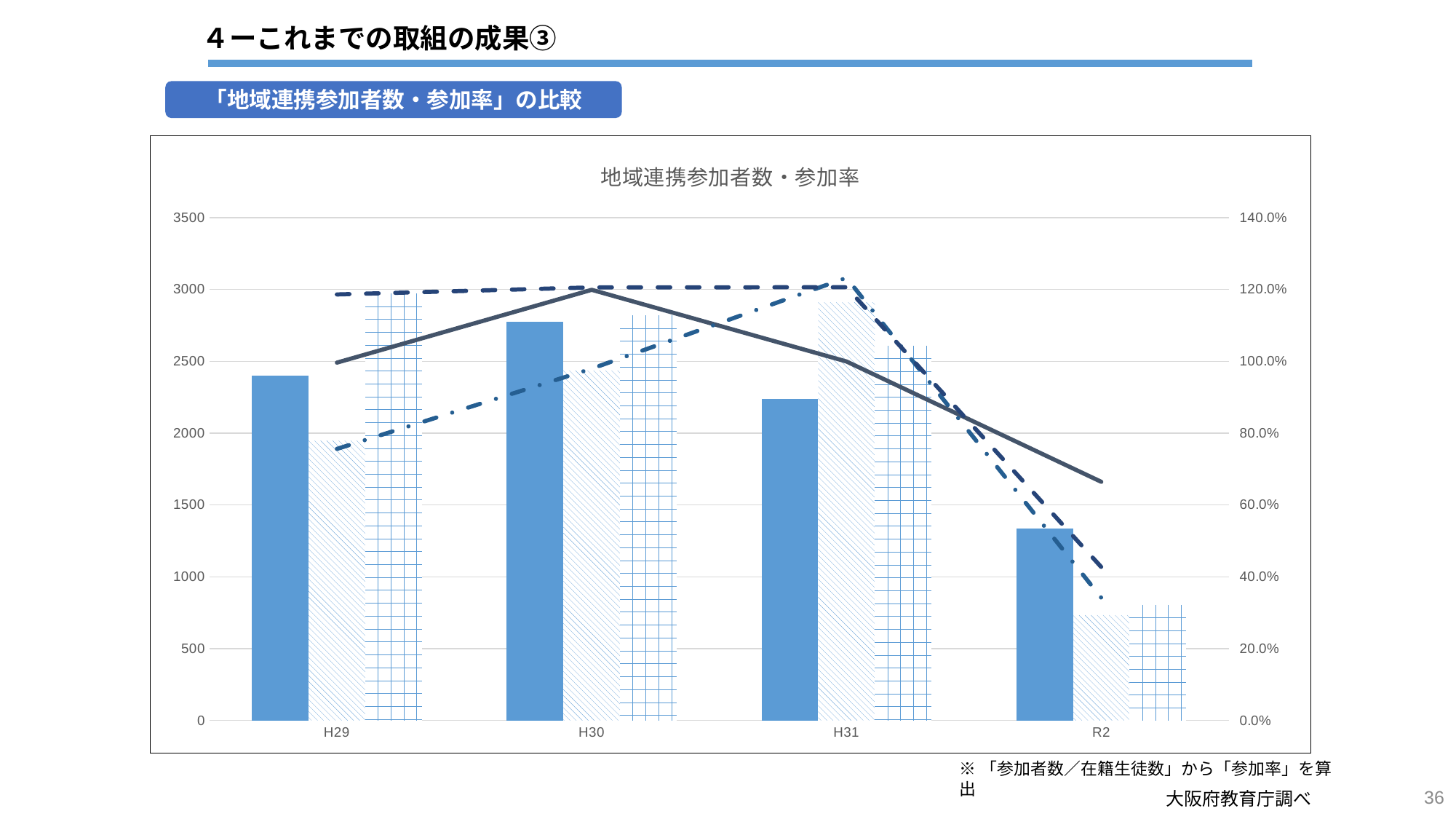

４ーこれまでの取組の成果③
「地域連携参加者数・参加率」の比較

### Chart: 地域連携参加者数・参加率

| Category | 地域連携3校合計 | 高大連携３校合計 | 実践技能３校合計 | 地域連携参加率 | 高大連携参加率 | 実践連携参加率 |
|---|---|---|---|---|---|---|
| H29 | 2401.0 | 1948.0 | 2971.0 | 0.9962655601659751 | 0.7559177337989911 | 1.1860279441117765 |
| H30 | 2777.0 | 2436.0 | 2819.0 | 1.1990500863557858 | 0.9794933655006032 | 1.2057313943541488 |
| H31 | 2237.0 | 2911.0 | 2609.0 | 0.9995531724754245 | 1.2324301439458087 | 1.206195099398983 |
| R2 | 1336.0 | 733.0 | 805.0 | 0.6643460964694182 | 0.34156570363466915 | 0.4270557029177719 |
※「参加者数／在籍生徒数」から「参加率」を算出
36
大阪府教育庁調べ